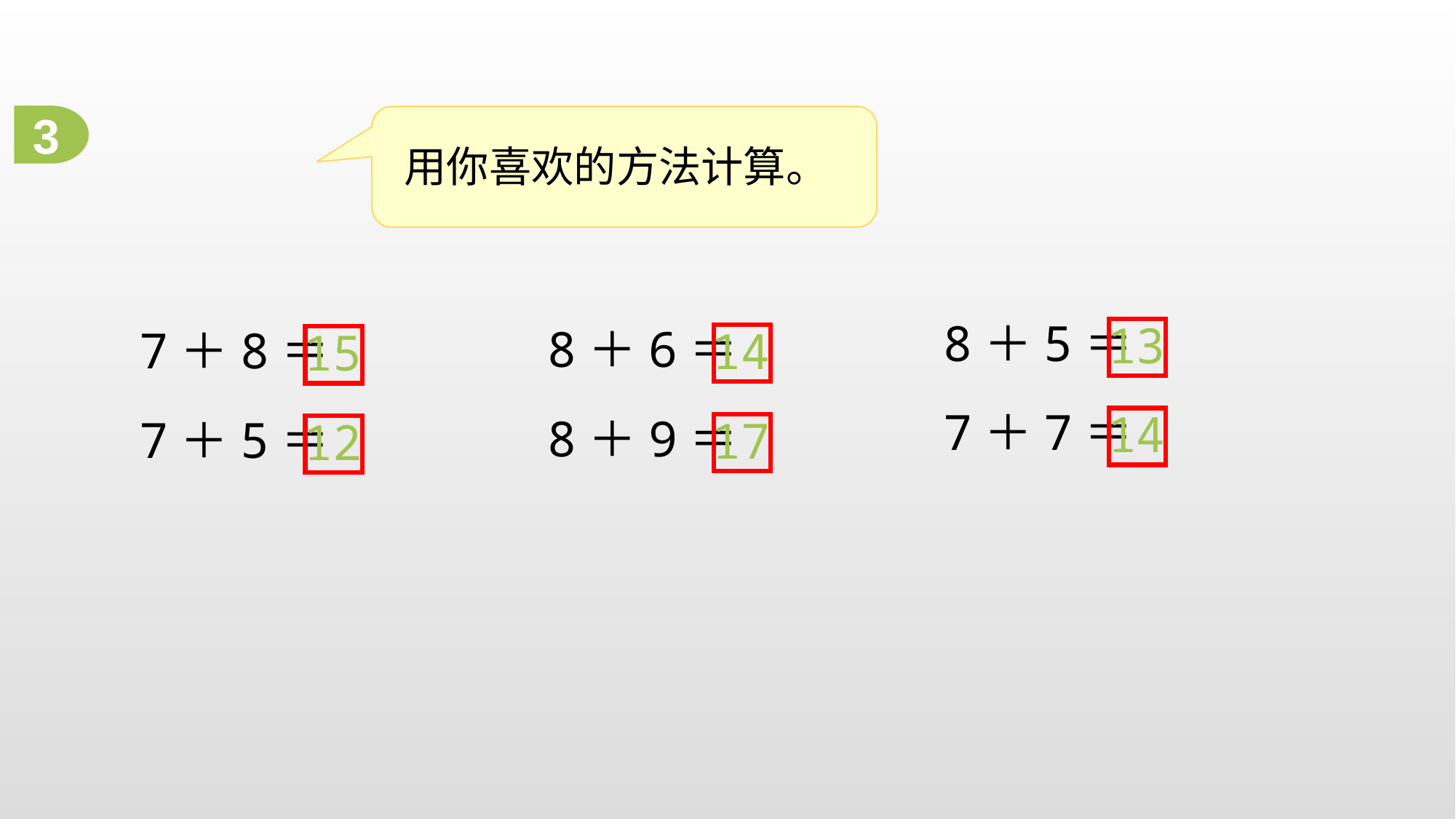

3

用你喜欢的方法计算。
8＋5＝

13
8＋6＝

7＋8＝

14
15
7＋7＝

14
8＋9＝

7＋5＝

17
12